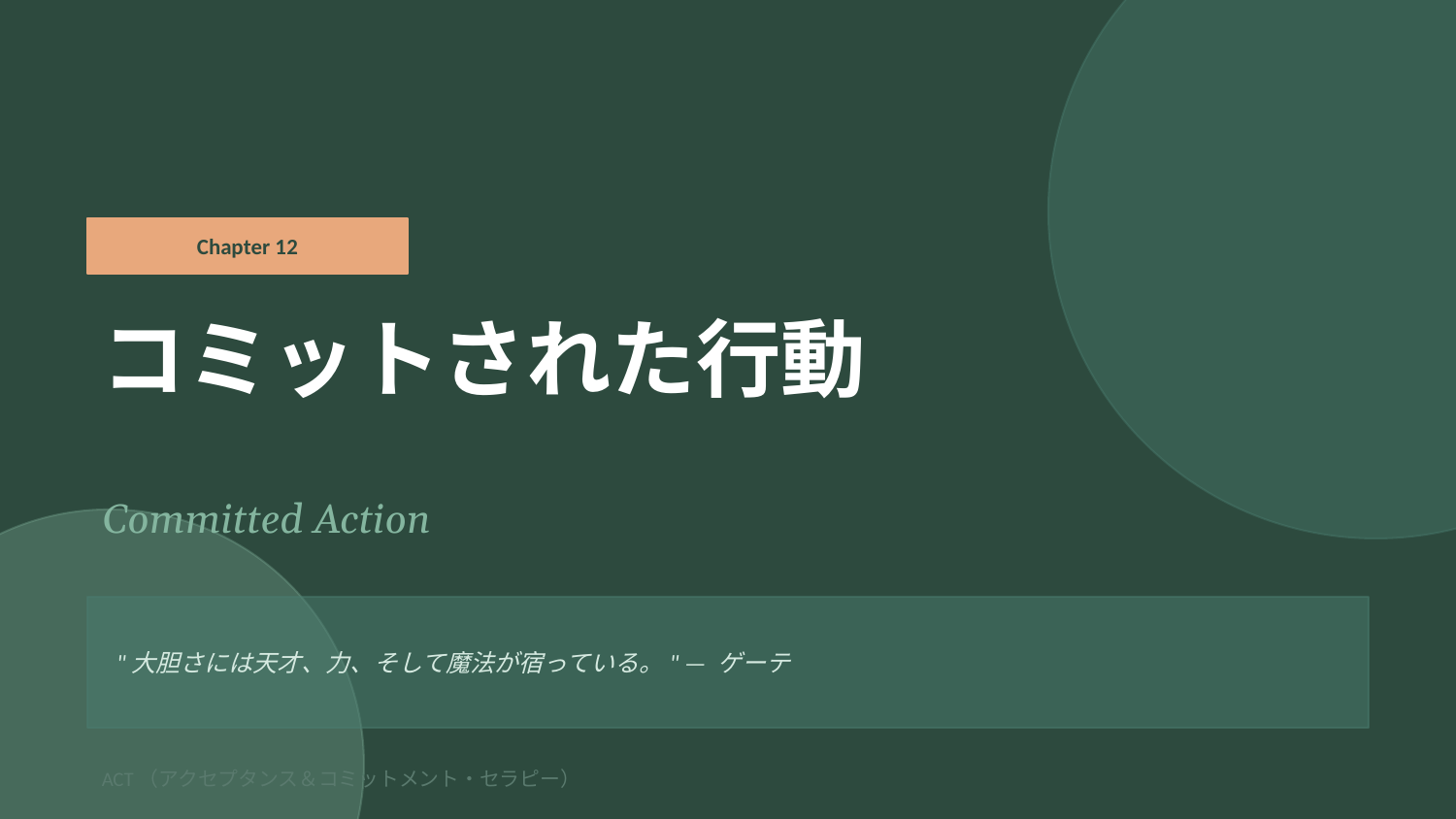

Chapter 12
コミットされた行動
Committed Action

"大胆さには天才、力、そして魔法が宿っている。" — ゲーテ
ACT（アクセプタンス＆コミットメント・セラピー）